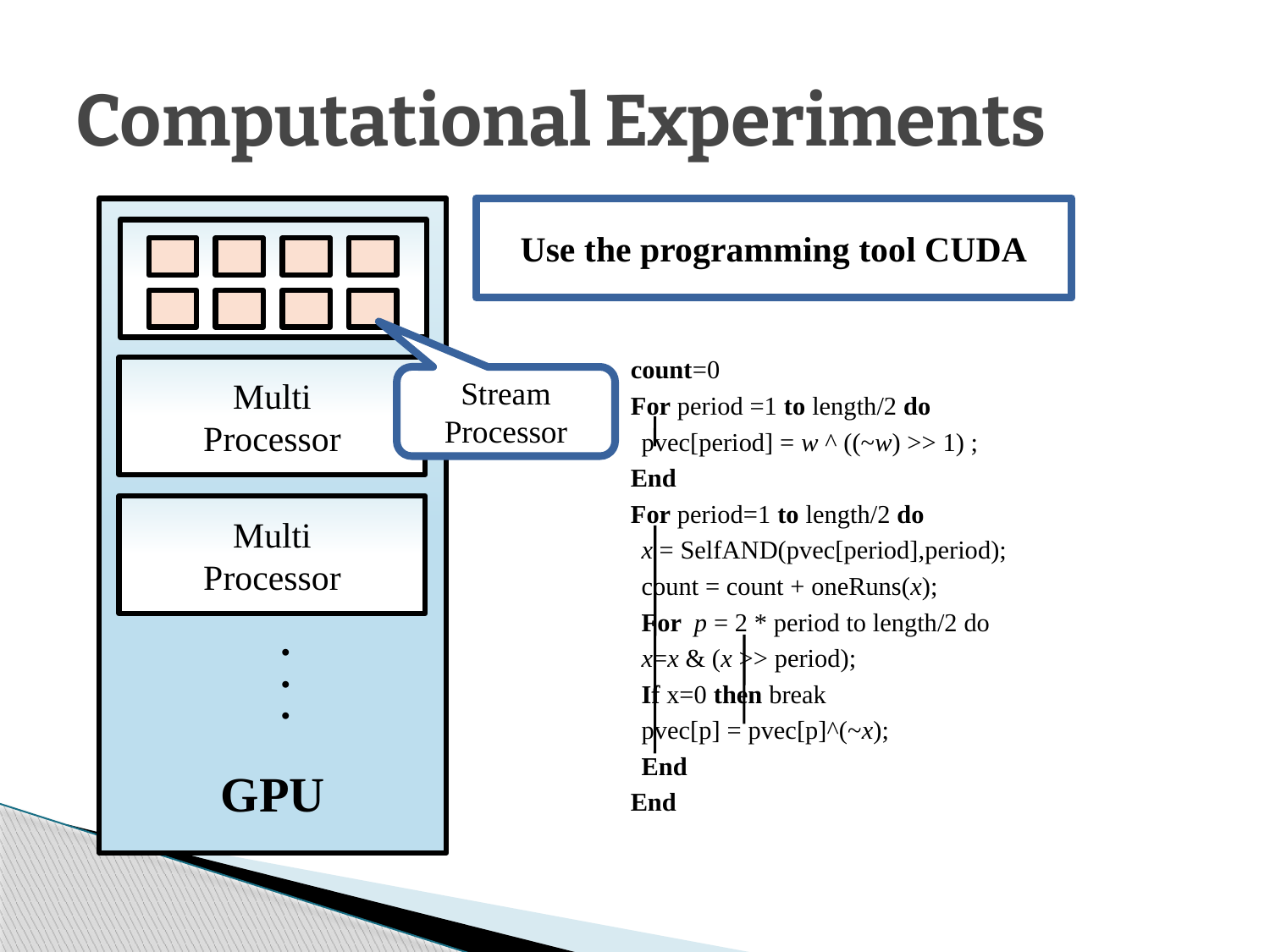

# Computational Experiments

GPU
Use the programming tool CUDA

Use the programming tool CUDA

   count=0
   For period =1 to length/2 do
		pvec[period] = w ^ ((~w) >> 1) ;
   End
   For period=1 to length/2 do
		x = SelfAND(pvec[period],period);
		count = count + oneRuns(x);
		For  p = 2 * period to length/2 do
			x=x & (x >> period);
			If x=0 then break
			pvec[p] = pvec[p]^(~x);
		End
   End

Multi
Processor
Stream
Processor
Multi
Processor
・・・